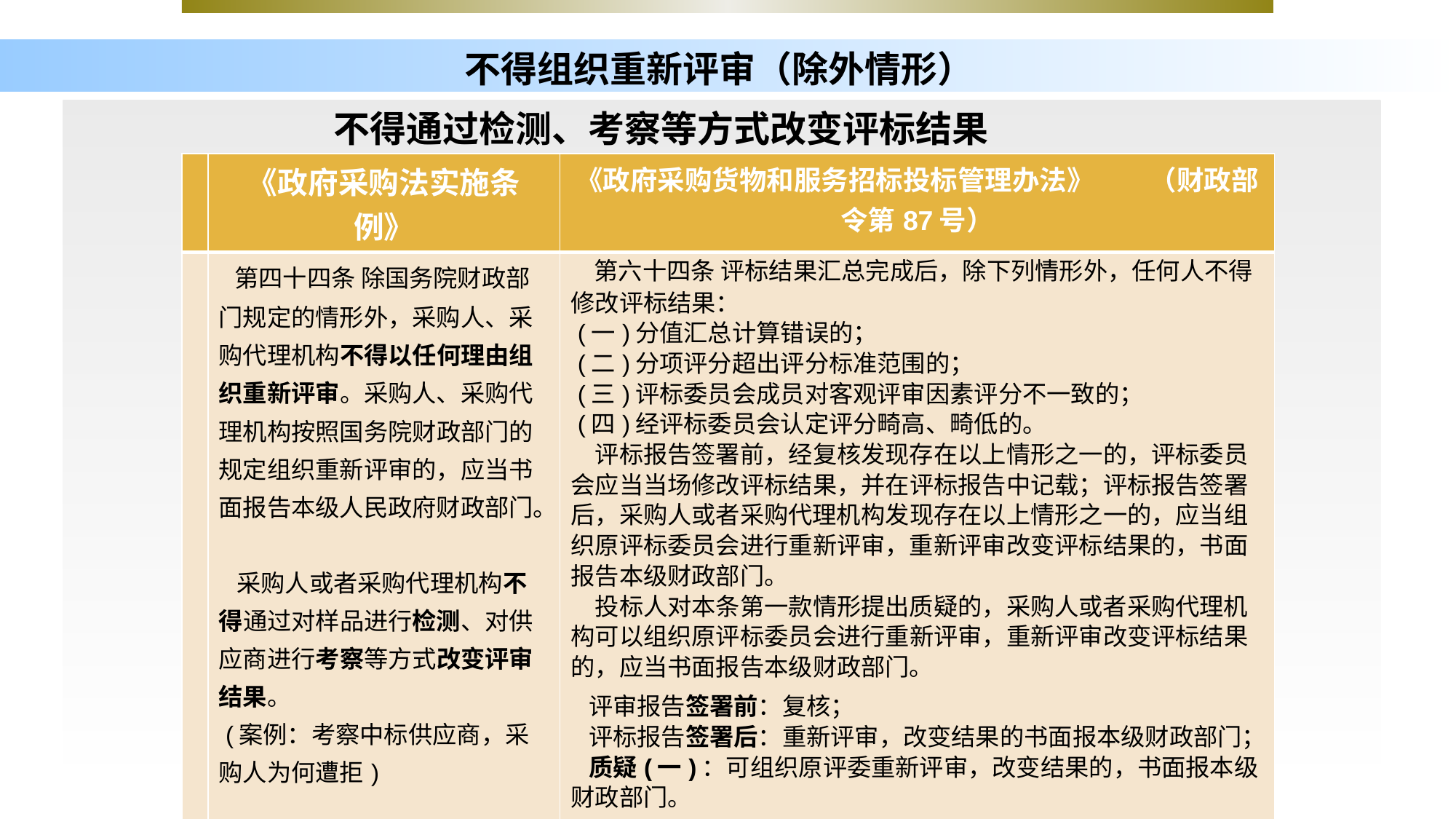

# 不得组织重新评审（除外情形） 不得通过检测、考察等方式改变评标结果
|  | 《政府采购法实施条例》 | 《政府采购货物和服务招标投标管理办法》 （财政部令第87号） |
| --- | --- | --- |
|  | 第四十四条 除国务院财政部门规定的情形外，采购人、采购代理机构不得以任何理由组织重新评审。采购人、采购代理机构按照国务院财政部门的规定组织重新评审的，应当书面报告本级人民政府财政部门。　 采购人或者采购代理机构不得通过对样品进行检测、对供应商进行考察等方式改变评审结果。 (案例：考察中标供应商，采购人为何遭拒) | 第六十四条 评标结果汇总完成后，除下列情形外，任何人不得修改评标结果： (一)分值汇总计算错误的； (二)分项评分超出评分标准范围的； (三)评标委员会成员对客观评审因素评分不一致的； (四)经评标委员会认定评分畸高、畸低的。 　评标报告签署前，经复核发现存在以上情形之一的，评标委员会应当当场修改评标结果，并在评标报告中记载；评标报告签署后，采购人或者采购代理机构发现存在以上情形之一的，应当组织原评标委员会进行重新评审，重新评审改变评标结果的，书面报告本级财政部门。 　投标人对本条第一款情形提出质疑的，采购人或者采购代理机构可以组织原评标委员会进行重新评审，重新评审改变评标结果的，应当书面报告本级财政部门。 评审报告签署前：复核； 评标报告签署后：重新评审，改变结果的书面报本级财政部门； 质疑(一)：可组织原评委重新评审，改变结果的，书面报本级财政部门。 |